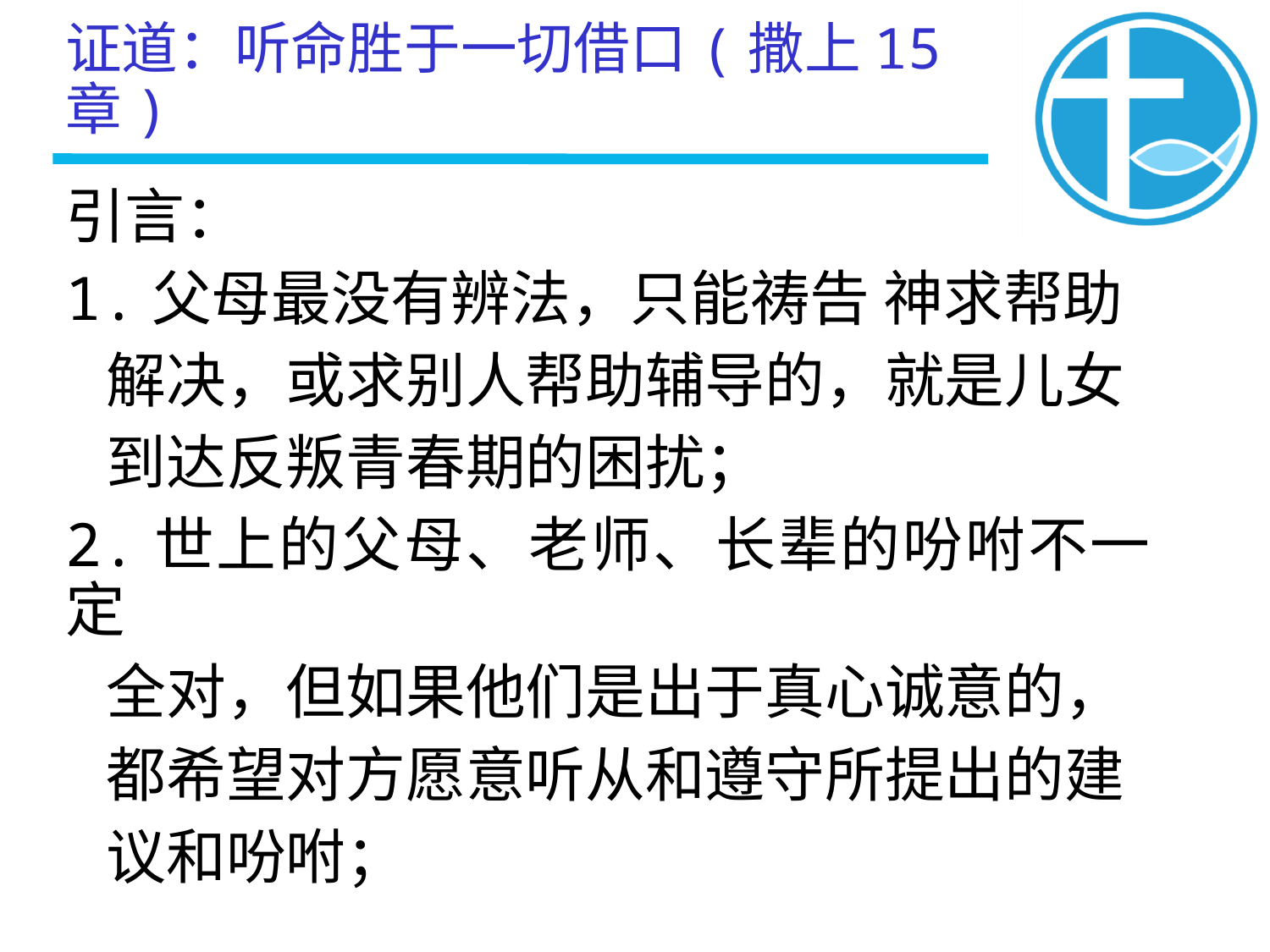

证道：听命胜于一切借口(撒上15章)
引言：
1.父母最没有辨法，只能祷告 神求帮助
  解决，或求别人帮助辅导的，就是儿女
  到达反叛青春期的困扰；
2.世上的父母、老师、长辈的吩咐不一定
  全对，但如果他们是出于真心诚意的，
  都希望对方愿意听从和遵守所提出的建
  议和吩咐；